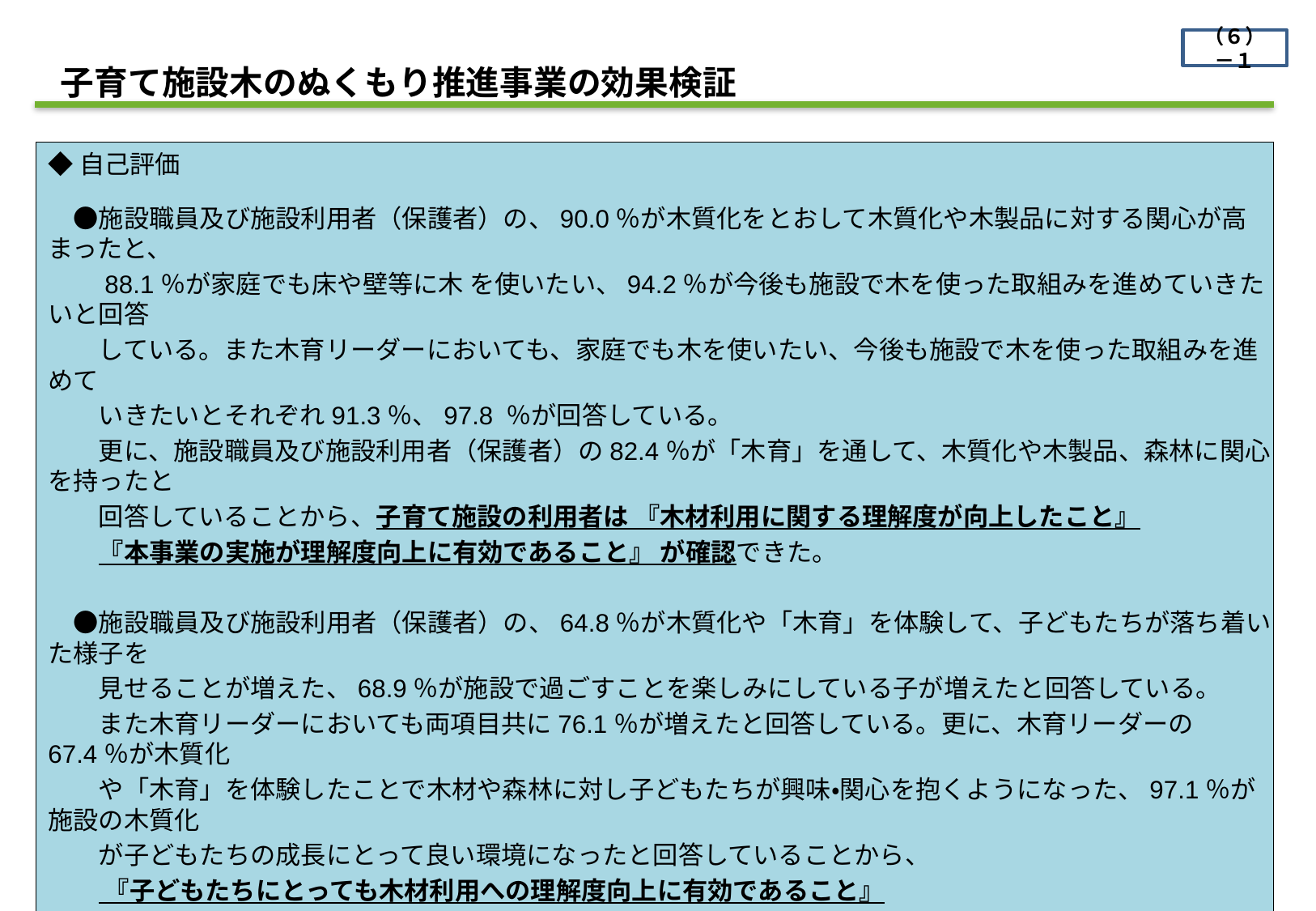

（６）－１
　子育て施設木のぬくもり推進事業の効果検証
◆自己評価

　●施設職員及び施設利用者（保護者）の、90.0％が木質化をとおして木質化や木製品に対する関心が高まったと、
　　88.1％が家庭でも床や壁等に木 を使いたい、94.2％が今後も施設で木を使った取組みを進めていきたいと回答
　　している。また木育リーダーにおいても、家庭でも木を使いたい、今後も施設で木を使った取組みを進めて
　　いきたいとそれぞれ91.3％、97.8 ％が回答している。
　　更に、施設職員及び施設利用者（保護者）の82.4％が「木育」を通して、木質化や木製品、森林に関心を持ったと
　　回答していることから、子育て施設の利用者は 『木材利用に関する理解度が向上したこと』
　　『本事業の実施が理解度向上に有効であること』 が確認できた。

　●施設職員及び施設利用者（保護者）の、64.8％が木質化や「木育」を体験して、子どもたちが落ち着いた様子を
　　見せることが増えた、68.9％が施設で過ごすことを楽しみにしている子が増えたと回答している。
　　また木育リーダーにおいても両項目共に76.1％が増えたと回答している。更に、木育リーダーの67.4％が木質化
　　や「木育」を体験したことで木材や森林に対し子どもたちが興味・関心を抱くようになった、97.1％が施設の木質化
　　が子どもたちの成長にとって良い環境になったと回答していることから、
　　 『子どもたちにとっても木材利用への理解度向上に有効であること』
　　『子どもたちへの生育環境への効果があること』 が確認できた。